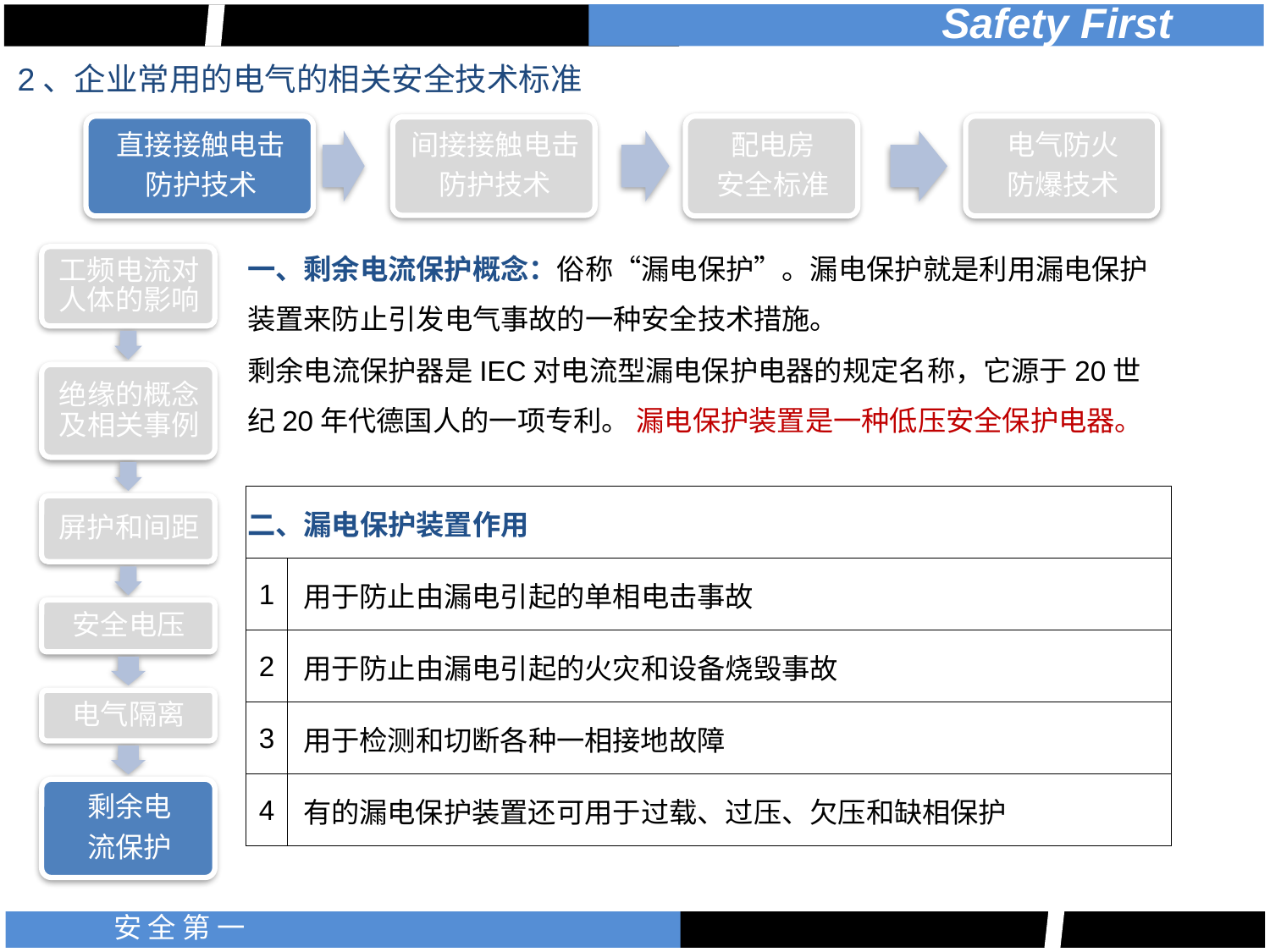

2、企业常用的电气的相关安全技术标准
直接接触电击
防护技术

间接接触电击
防护技术

配电房
安全标准

电气防火
防爆技术
一、剩余电流保护概念：俗称“漏电保护”。漏电保护就是利用漏电保护装置来防止引发电气事故的一种安全技术措施。
剩余电流保护器是IEC对电流型漏电保护电器的规定名称，它源于20世纪20年代德国人的一项专利。 漏电保护装置是一种低压安全保护电器。
工频电流对人体的影响

绝缘的概念及相关事例

屏护和间距

安全电压

电气隔离

剩余电
流保护
| 二、漏电保护装置作用 |  |
| --- | --- |
| 1 | 用于防止由漏电引起的单相电击事故 |
| 2 | 用于防止由漏电引起的火灾和设备烧毁事故 |
| 3 | 用于检测和切断各种一相接地故障 |
| 4 | 有的漏电保护装置还可用于过载、过压、欠压和缺相保护 |